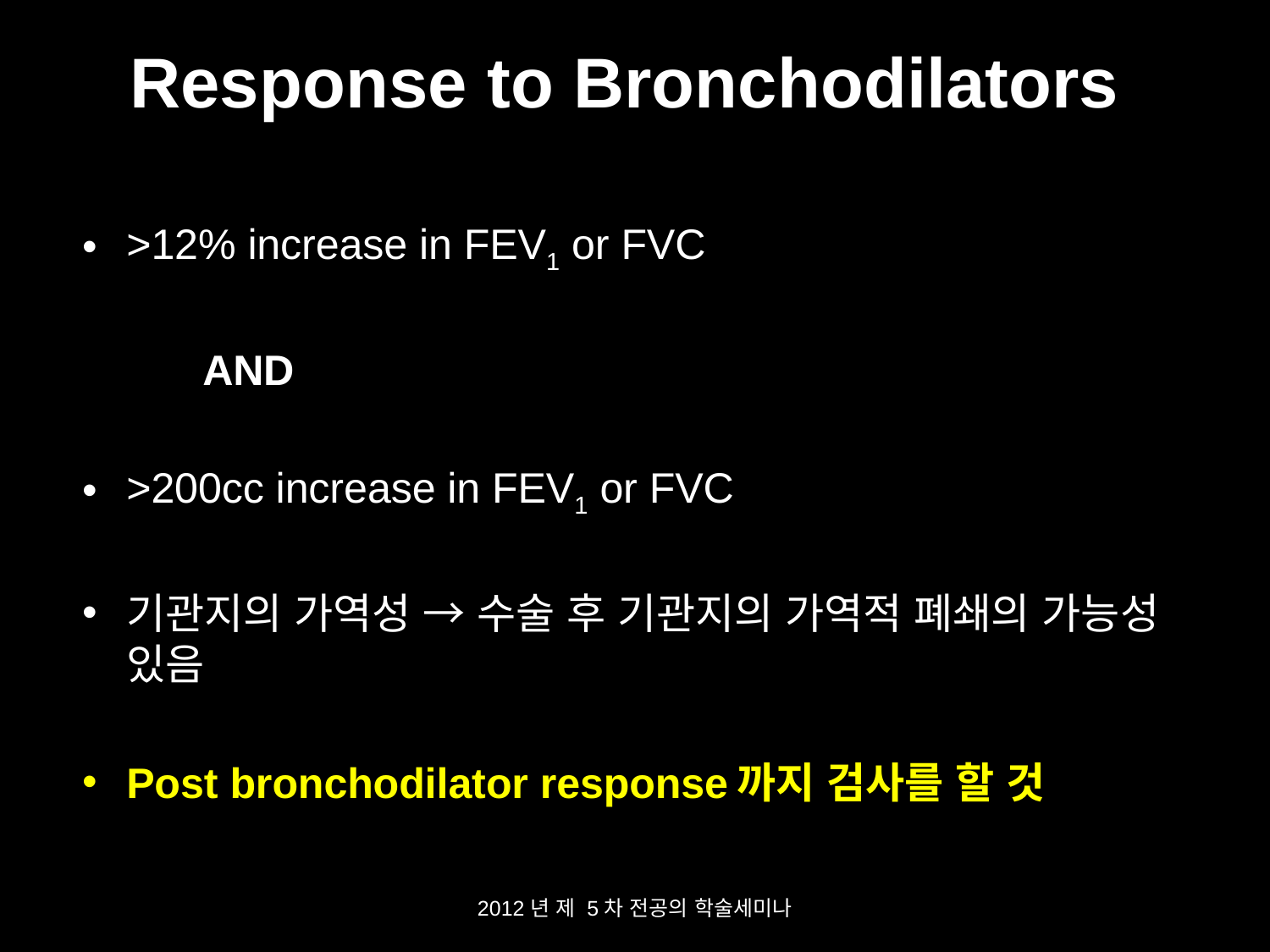

# Response to Bronchodilators

>12% increase in FEV1 or FVC

AND

>200cc increase in FEV1 or FVC

기관지의 가역성 → 수술 후 기관지의 가역적 폐쇄의 가능성 있음

Post bronchodilator response까지 검사를 할 것
2012년 제 5차 전공의 학술세미나